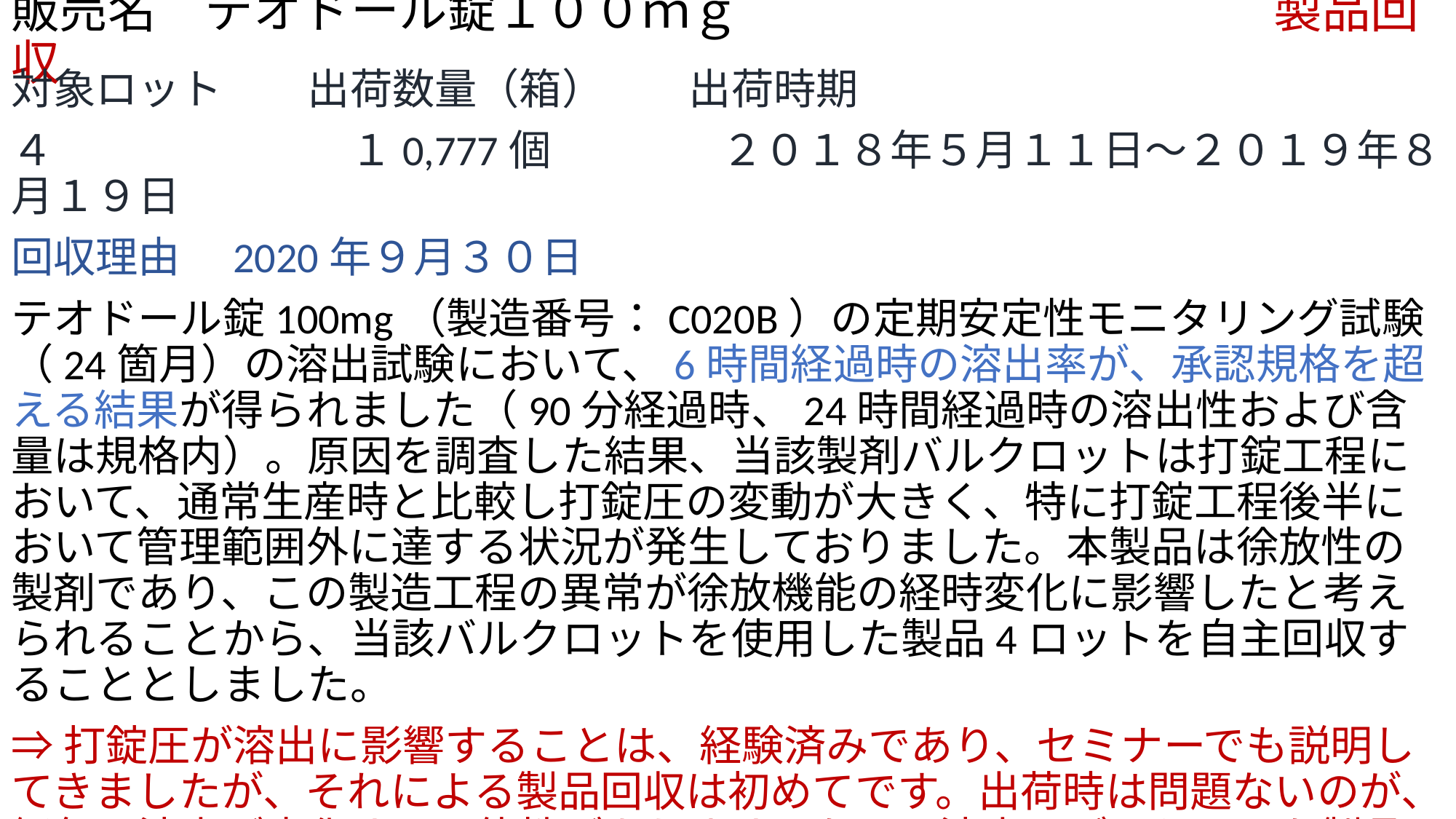

# 販売名　テオドール錠１００ｍｇ　　　　　　　　　　　製品回収
対象ロット　　出荷数量（箱）　　出荷時期
４　　　　　　　１0,777個　　　　２０１８年５月１１日～２０１９年８月１９日
回収理由　2020年９月３０日
テオドール錠100mg（製造番号：C020B）の定期安定性モニタリング試験（24箇月）の溶出試験において、6時間経過時の溶出率が、承認規格を超える結果が得られました（90分経過時、24時間経過時の溶出性および含量は規格内）。原因を調査した結果、当該製剤バルクロットは打錠工程において、通常生産時と比較し打錠圧の変動が大きく、特に打錠工程後半において管理範囲外に達する状況が発生しておりました。本製品は徐放性の製剤であり、この製造工程の異常が徐放機能の経時変化に影響したと考えられることから、当該バルクロットを使用した製品4ロットを自主回収することとしました。
⇒打錠圧が溶出に影響することは、経験済みであり、セミナーでも説明してきましたが、それによる製品回収は初めてです。出荷時は問題ないのが、経年で溶出が変化する可能性があります。なので溶出にデリケートな製品は打圧コントロールが必要です。